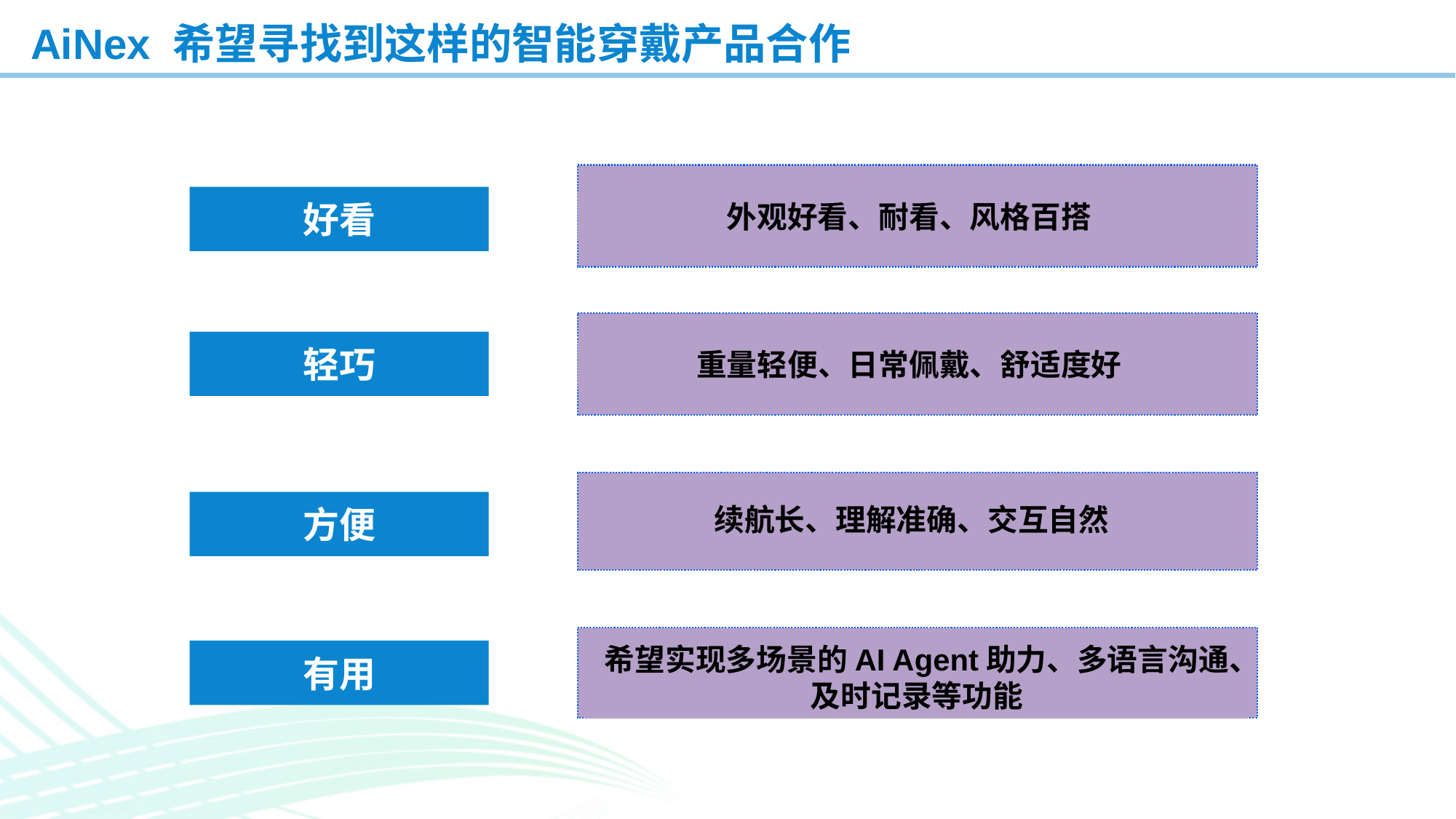

# AiNex 希望寻找到这样的智能穿戴产品合作

好看
外观好看、耐看、风格百搭

轻巧
重量轻便、日常佩戴、舒适度好

方便
续航长、理解准确、交互自然

希望实现多场景的AI Agent助力、多语言沟通、及时记录等功能
有用